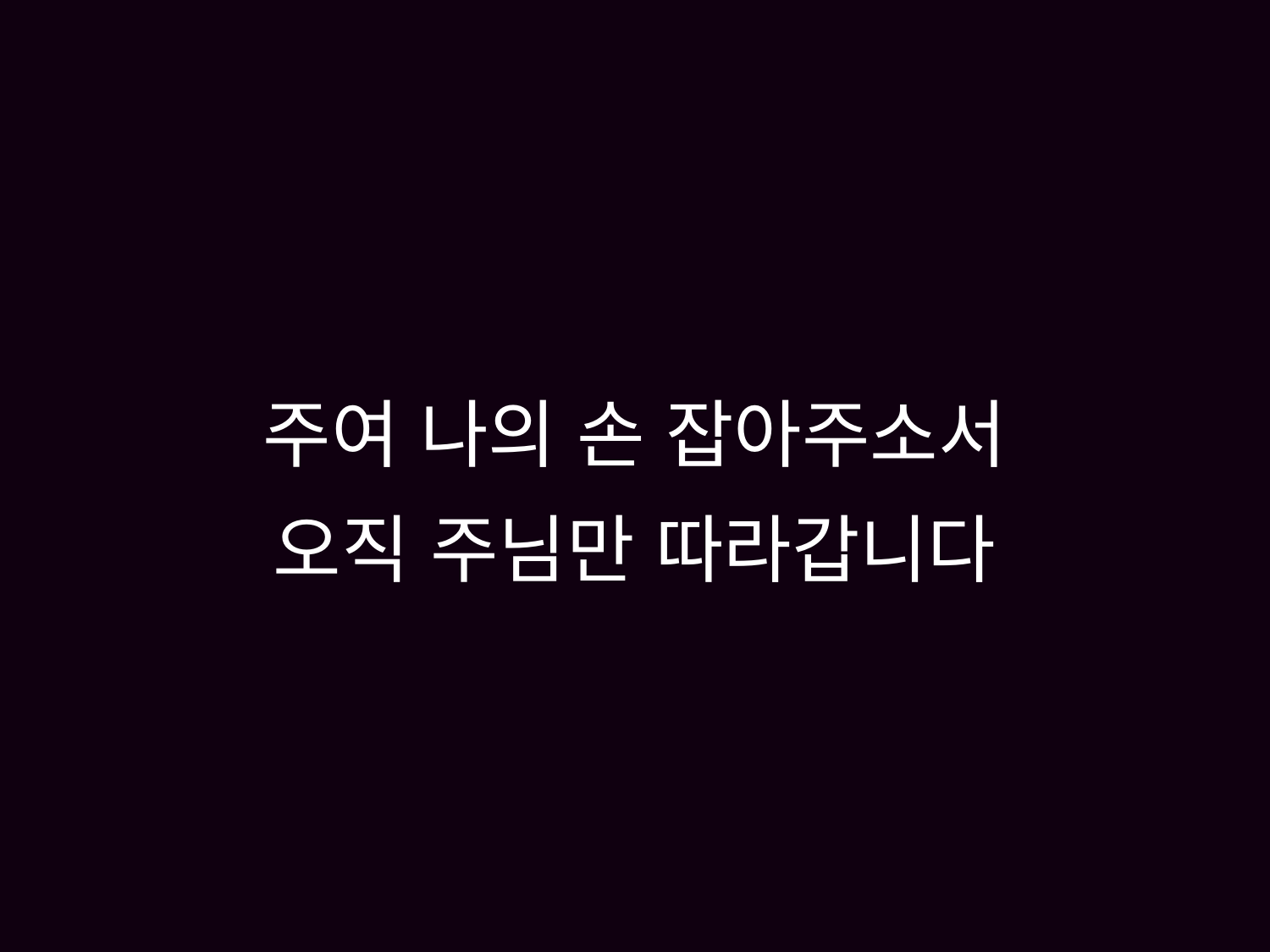

# 주여 나의 손 잡아주소서 오직 주님만 따라갑니다